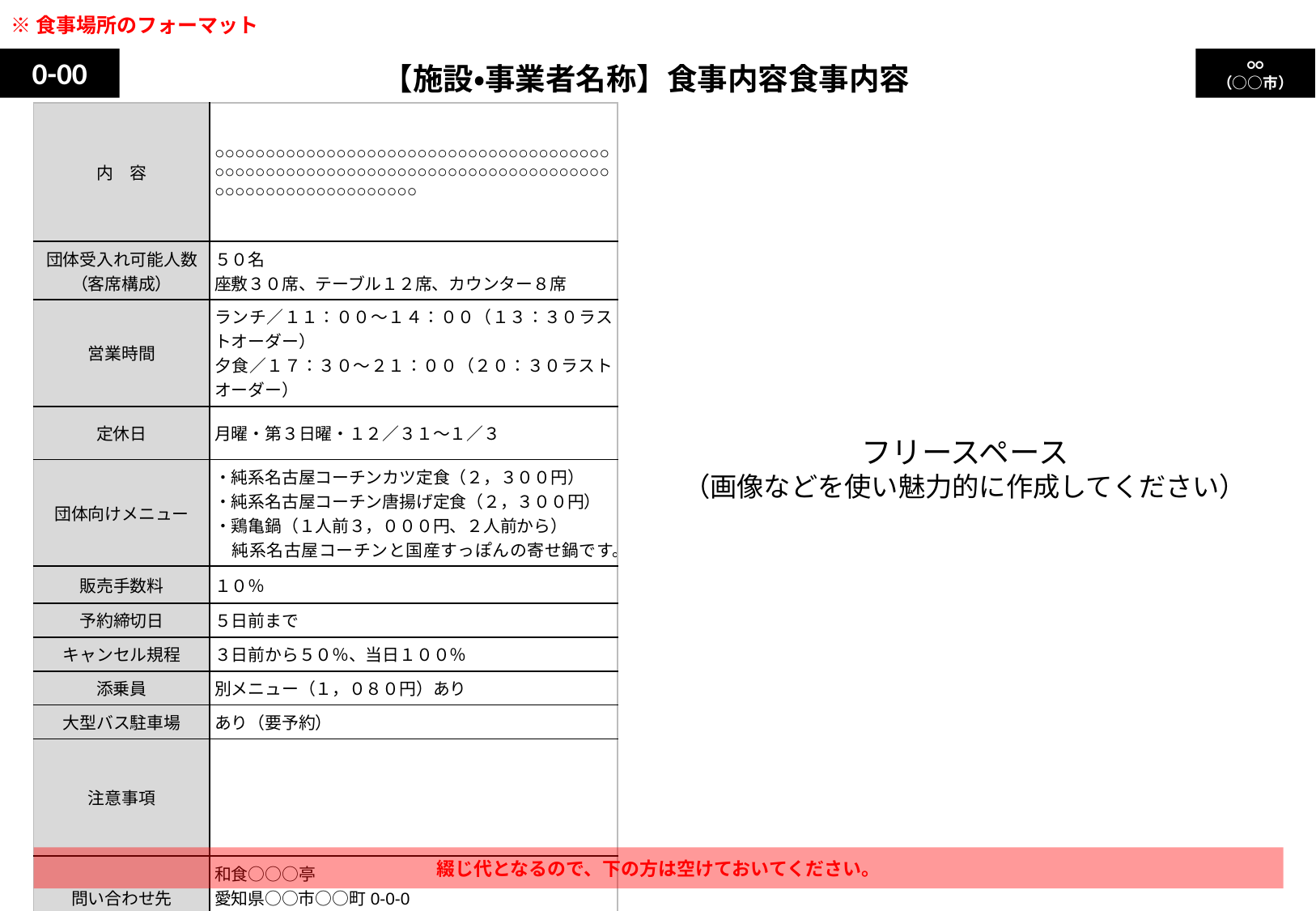

※食事場所のフォーマット
0-00
○○
（○○市）
【施設・事業者名称】食事内容食事内容
| 内　容 | ○○○○○○○○○○○○○○○○○○○○○○○○○○○○○○○○○○○○○○○○○○○○○○○○○○○○○○○○○○○○○○○○○○○○○○○○○○○○○○○○○○○○○○○○○○○○○○○○○○ |
| --- | --- |
| 団体受入れ可能人数 （客席構成） | ５０名 座敷３０席、テーブル１２席、カウンター８席 |
| 営業時間 | ランチ／１１：００～１４：００（１３：３０ラストオーダー） 夕食／１７：３０～２１：００（２０：３０ラストオーダー） |
| 定休日 | 月曜・第３日曜・１２／３１～１／３ |
| 団体向けメニュー | ・純系名古屋コーチンカツ定食（２，３００円） ・純系名古屋コーチン唐揚げ定食（２，３００円） ・鶏亀鍋（１人前３，０００円、２人前から） 　純系名古屋コーチンと国産すっぽんの寄せ鍋です。 |
| 販売手数料 | １０％ |
| 予約締切日 | ５日前まで |
| キャンセル規程 | ３日前から５０％、当日１００％ |
| 添乗員 | 別メニュー（１，０８０円）あり |
| 大型バス駐車場 | あり（要予約） |
| 注意事項 |  |
| 問い合わせ先 | 和食○○○亭 愛知県○○市○○町0-0-0 TEL　0000-00-0000　FAX　0000-00-0000 |
フリースペース
（画像などを使い魅力的に作成してください）
綴じ代となるので、下の方は空けておいてください。